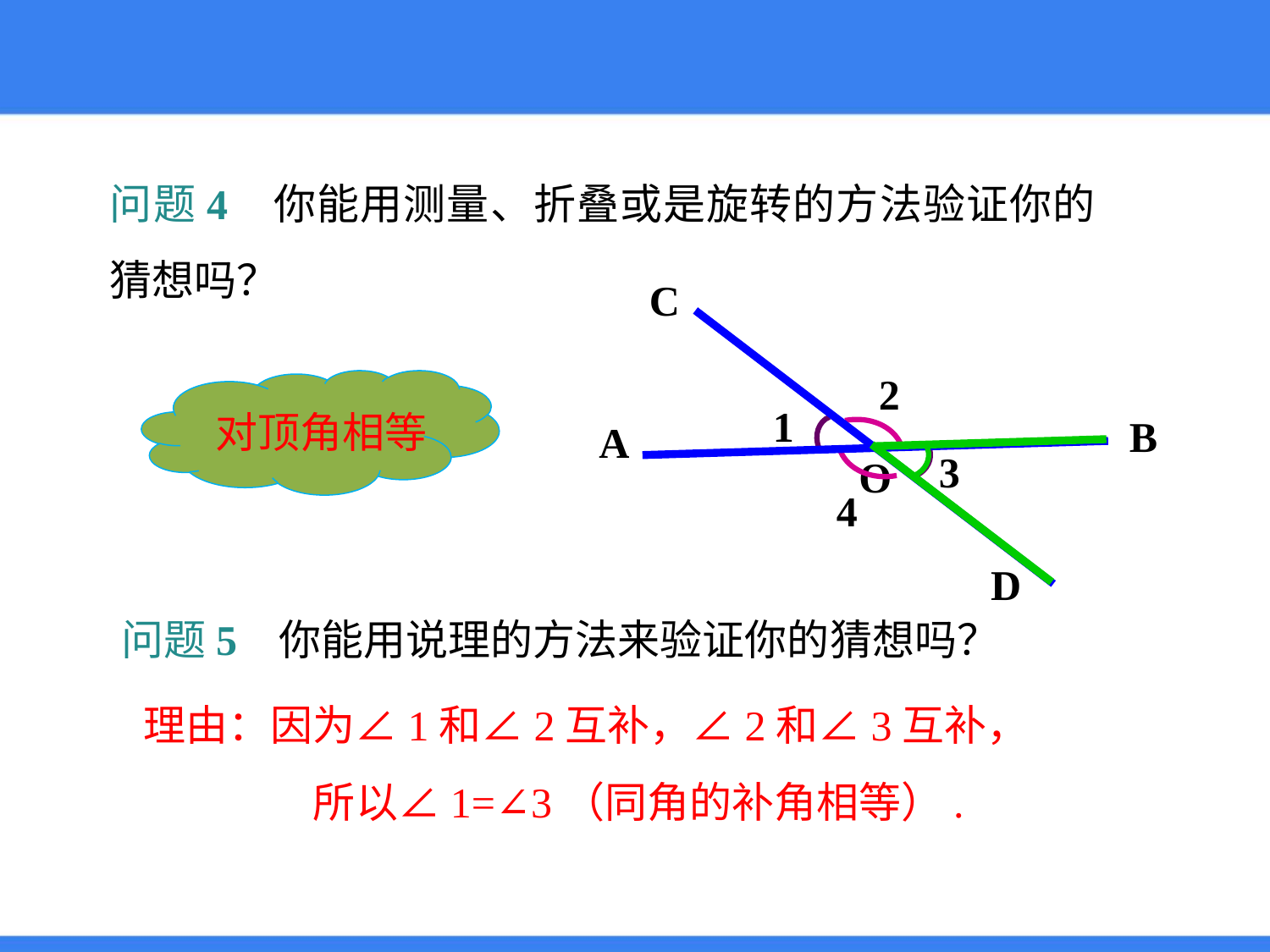

问题4   你能用测量、折叠或是旋转的方法验证你的猜想吗？
C

2
1

3

4

对顶角相等
B
A
O
D
问题5   你能用说理的方法来验证你的猜想吗？
理由：因为∠1和∠2互补，∠2和∠3互补，
所以∠1=∠3（同角的补角相等）.